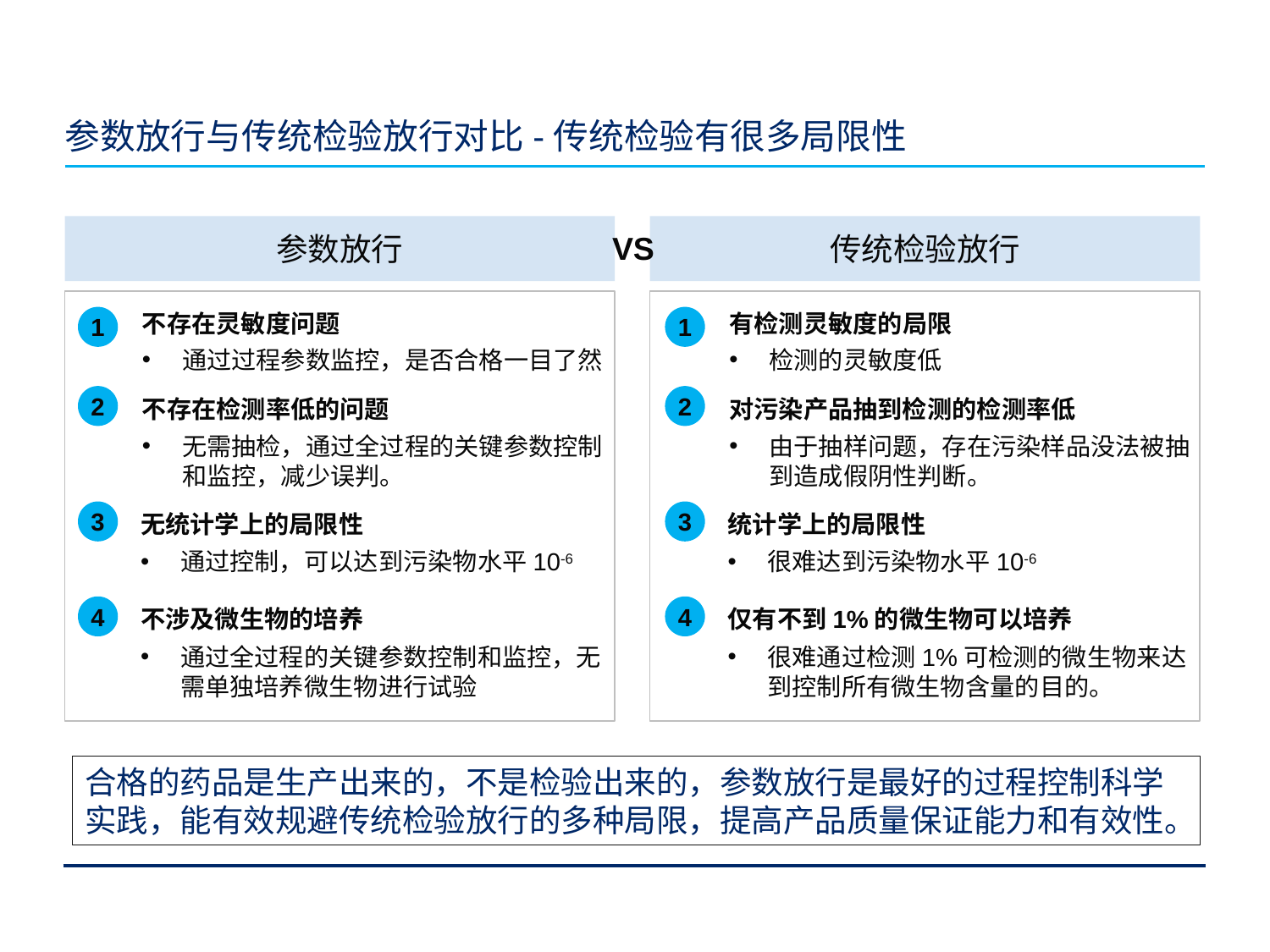

# 参数放行与传统检验放行对比-传统检验有很多局限性
VS
参数放行
传统检验放行

不存在灵敏度问题
1
通过过程参数监控，是否合格一目了然
有检测灵敏度的局限
1
检测的灵敏度低
不存在检测率低的问题
2
无需抽检，通过全过程的关键参数控制和监控，减少误判。
对污染产品抽到检测的检测率低
2
由于抽样问题，存在污染样品没法被抽到造成假阴性判断。
无统计学上的局限性
3
通过控制，可以达到污染物水平10-6

统计学上的局限性
3
很难达到污染物水平10-6
不涉及微生物的培养
4
通过全过程的关键参数控制和监控，无需单独培养微生物进行试验
仅有不到1%的微生物可以培养
4
很难通过检测1%可检测的微生物来达到控制所有微生物含量的目的。
合格的药品是生产出来的，不是检验出来的，参数放行是最好的过程控制科学实践，能有效规避传统检验放行的多种局限，提高产品质量保证能力和有效性。
7